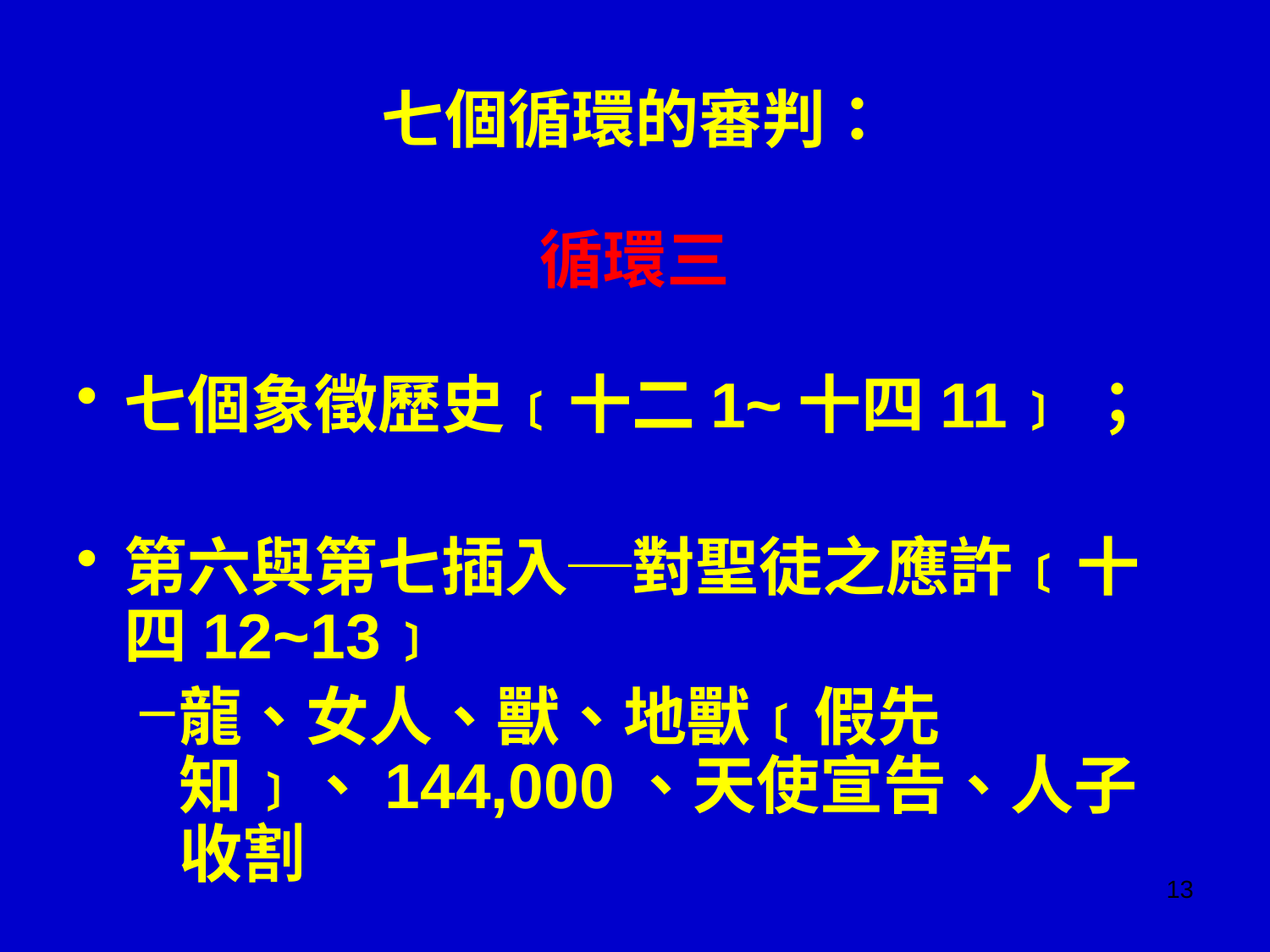

# 七個循環的審判：
循環三

七個象徵歷史﹝十二1~十四11﹞；

第六與第七插入─對聖徒之應許﹝十四12~13﹞
龍、女人、獸、地獸﹝假先知﹞、144,000、天使宣告、人子收割
13